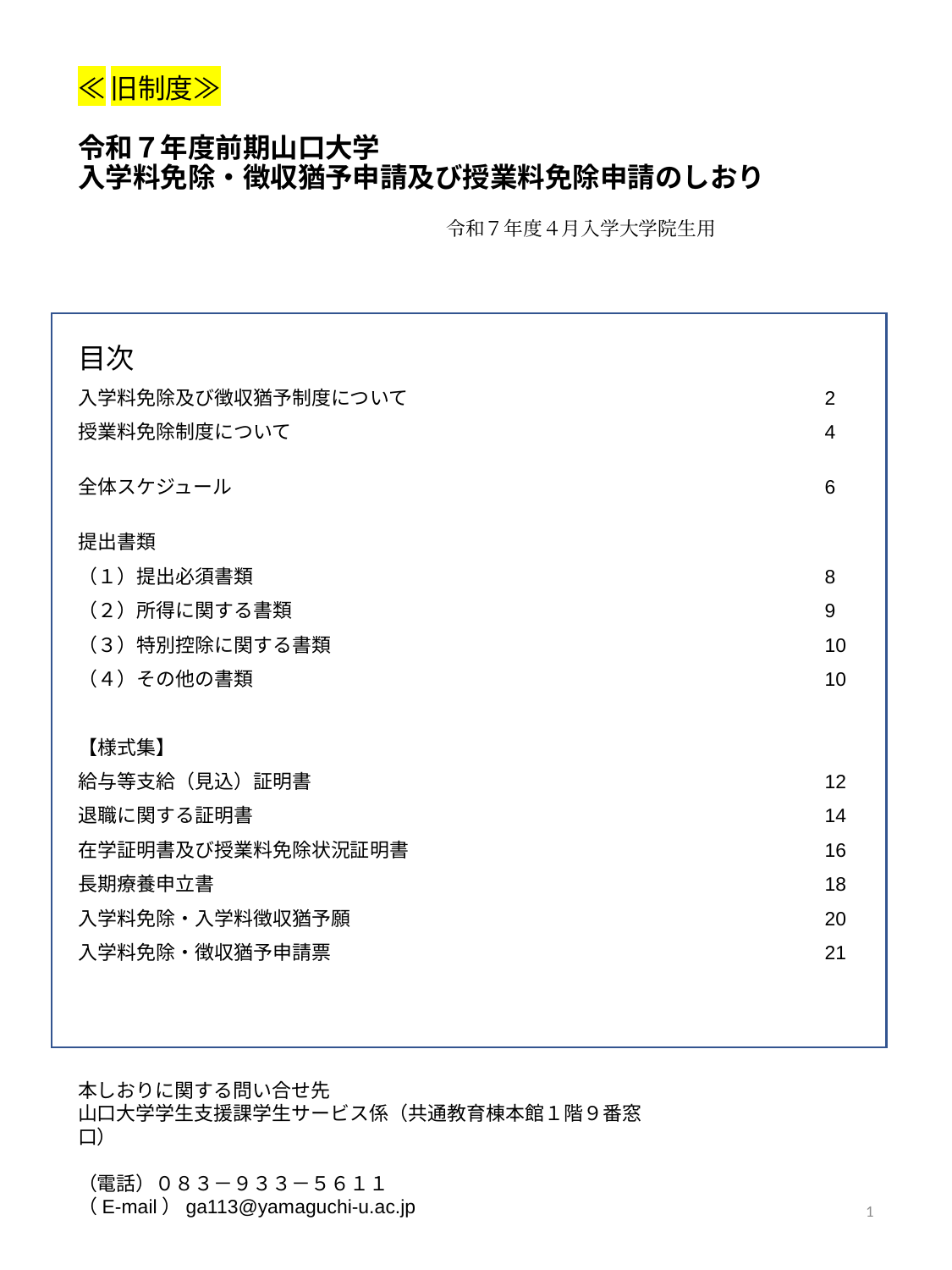

# ≪旧制度≫ 令和７年度前期山口大学 入学料免除・徴収猶予申請及び授業料免除申請のしおり 令和７年度４月入学大学院生用

目次
入学料免除及び徴収猶予制度について	2
授業料免除制度について	4
全体スケジュール	6
提出書類
（１）提出必須書類	8
（２）所得に関する書類	9
（３）特別控除に関する書類	10
（４）その他の書類	10

【様式集】
給与等支給（見込）証明書	12
退職に関する証明書	14
在学証明書及び授業料免除状況証明書	16
長期療養申立書	18
入学料免除・入学料徴収猶予願	20
入学料免除・徴収猶予申請票	21
本しおりに関する問い合せ先
山口大学学生支援課学生サービス係（共通教育棟本館１階９番窓口）

（電話）０８３－９３３－５６１１
（E-mail）ga113@yamaguchi-u.ac.jp
1